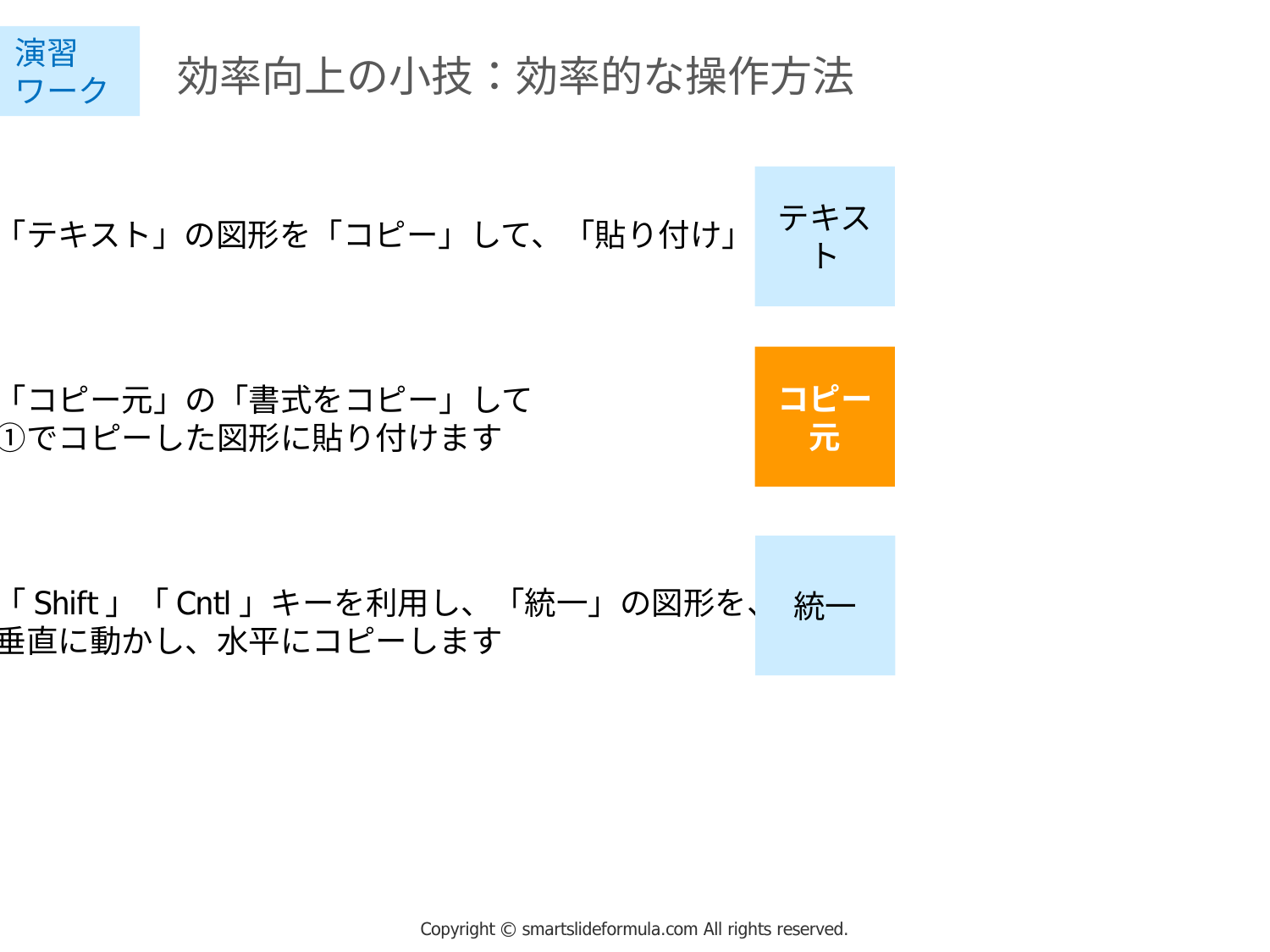

# 効率向上の小技：効率的な操作方法
テキスト
「テキスト」の図形を「コピー」して、「貼り付け」ます
「コピー元」の「書式をコピー」して
①でコピーした図形に貼り付けます
「Shift」「Cntl」キーを利用し、「統一」の図形を、
垂直に動かし、水平にコピーします
コピー元
統一